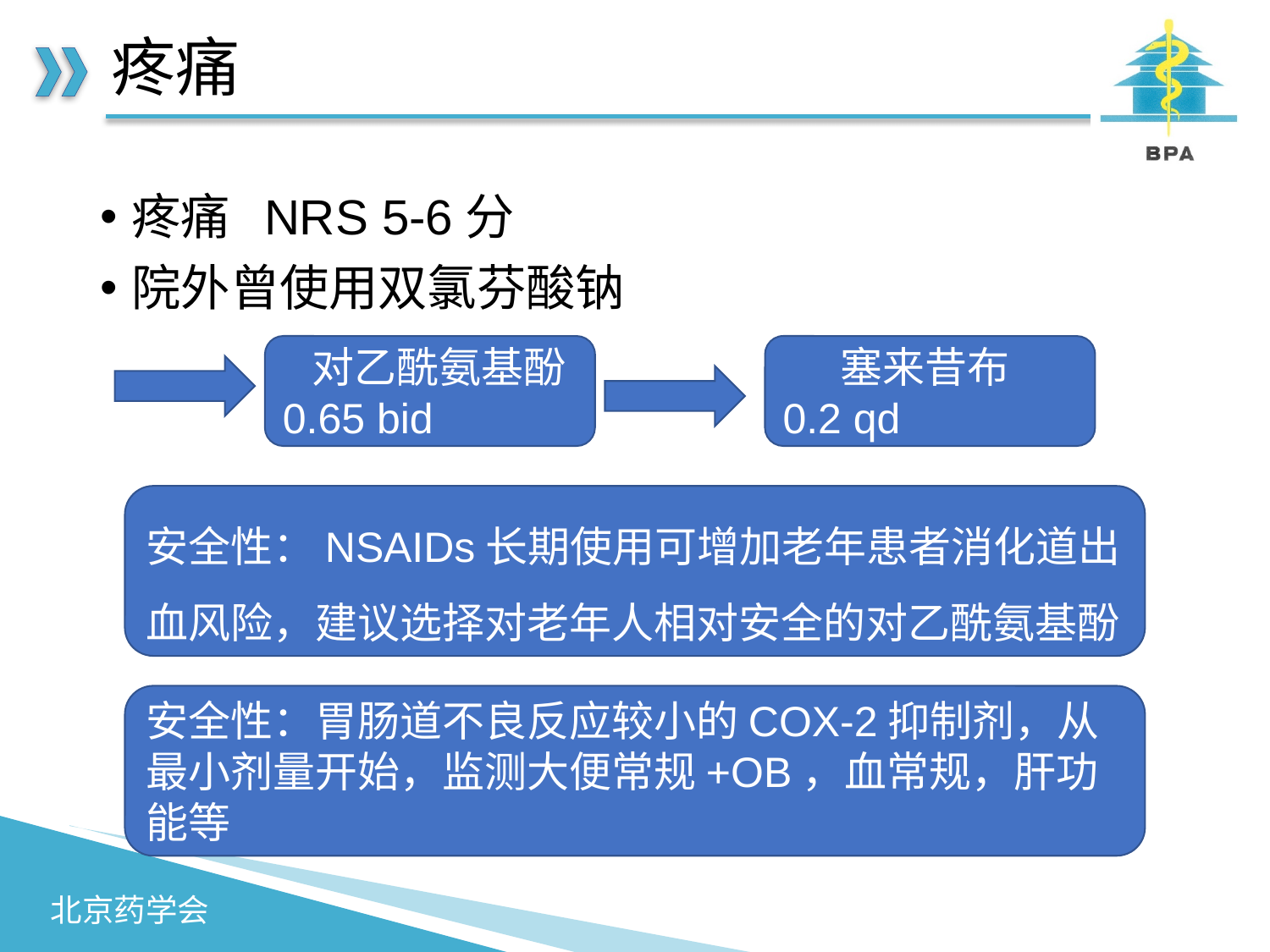

# 疼痛
疼痛  NRS 5-6分
院外曾使用双氯芬酸钠

  对乙酰氨基酚0.65 bid
     塞来昔布0.2 qd

安全性：NSAIDs长期使用可增加老年患者消化道出血风险，建议选择对老年人相对安全的对乙酰氨基酚
安全性：胃肠道不良反应较小的COX-2抑制剂，从最小剂量开始，监测大便常规+OB，血常规，肝功能等